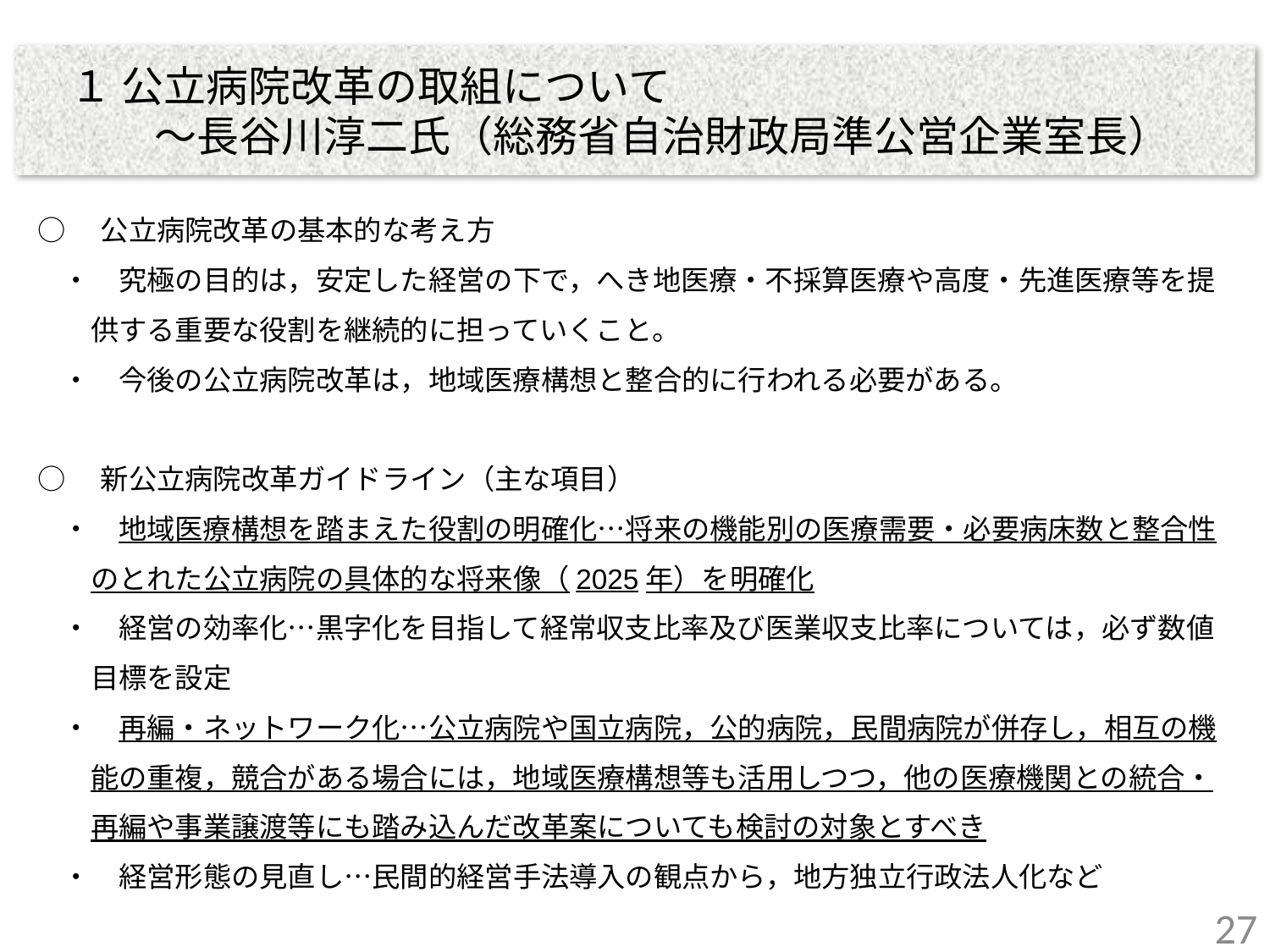

# １ 公立病院改革の取組について 　　　～長谷川淳二氏（総務省自治財政局準公営企業室長）
○　公立病院改革の基本的な考え方
・　究極の目的は，安定した経営の下で，へき地医療・不採算医療や高度・先進医療等を提
　供する重要な役割を継続的に担っていくこと。
・　今後の公立病院改革は，地域医療構想と整合的に行われる必要がある。

○　新公立病院改革ガイドライン（主な項目）
・　地域医療構想を踏まえた役割の明確化…将来の機能別の医療需要・必要病床数と整合性
　のとれた公立病院の具体的な将来像（2025年）を明確化
・　経営の効率化…黒字化を目指して経常収支比率及び医業収支比率については，必ず数値
　目標を設定
・　再編・ネットワーク化…公立病院や国立病院，公的病院，民間病院が併存し，相互の機
　能の重複，競合がある場合には，地域医療構想等も活用しつつ，他の医療機関との統合・
　再編や事業譲渡等にも踏み込んだ改革案についても検討の対象とすべき
・　経営形態の見直し…民間的経営手法導入の観点から，地方独立行政法人化など
27